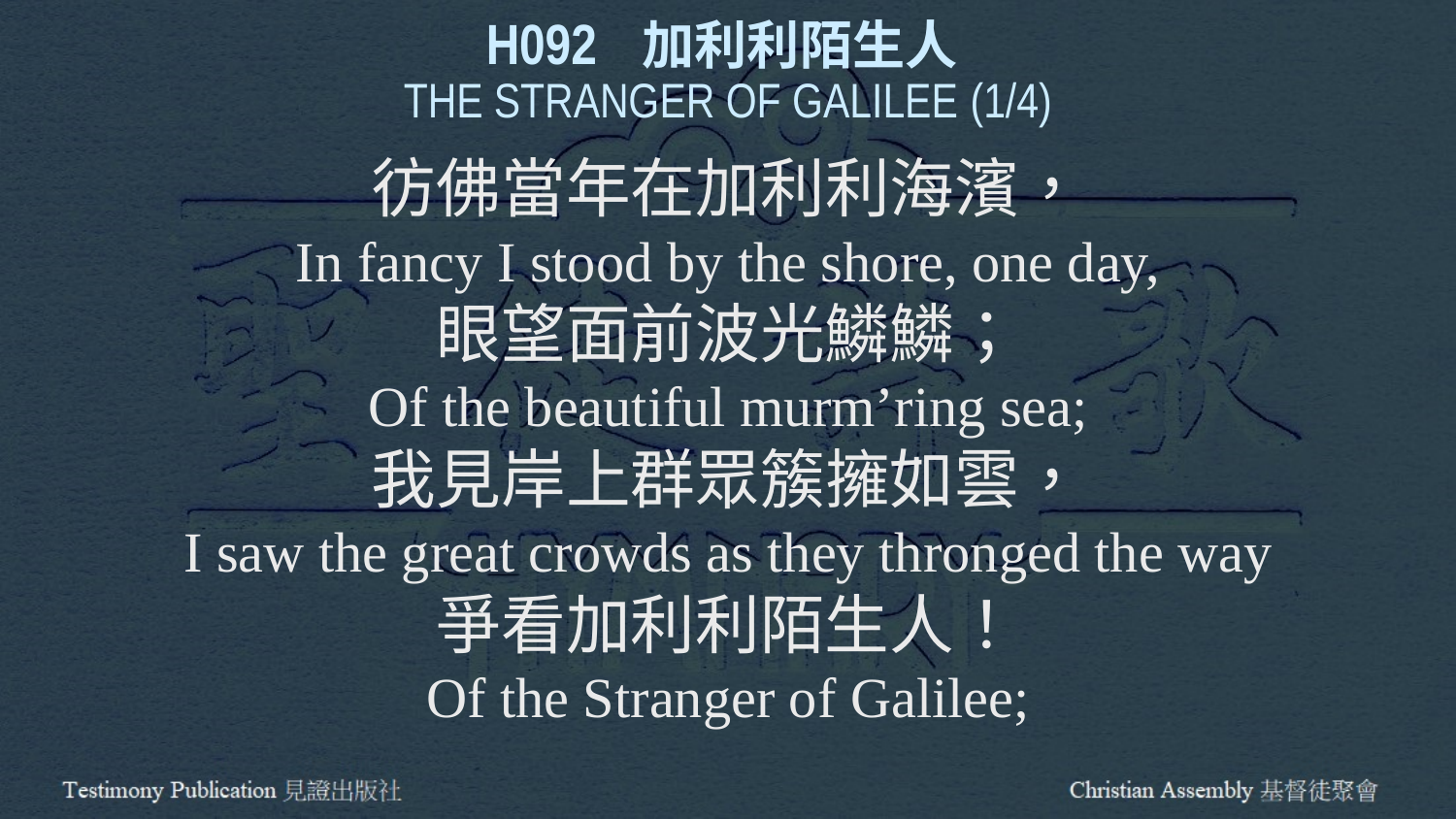

H092  加利利陌生人
THE STRANGER OF GALILEE (1/4)
彷佛當年在加利利海濱，
In fancy I stood by the shore, one day,
眼望面前波光鱗鱗；
Of the beautiful murm’ring sea;
我見岸上群眾簇擁如雲，
I saw the great crowds as they thronged the way
爭看加利利陌生人！
Of the Stranger of Galilee;